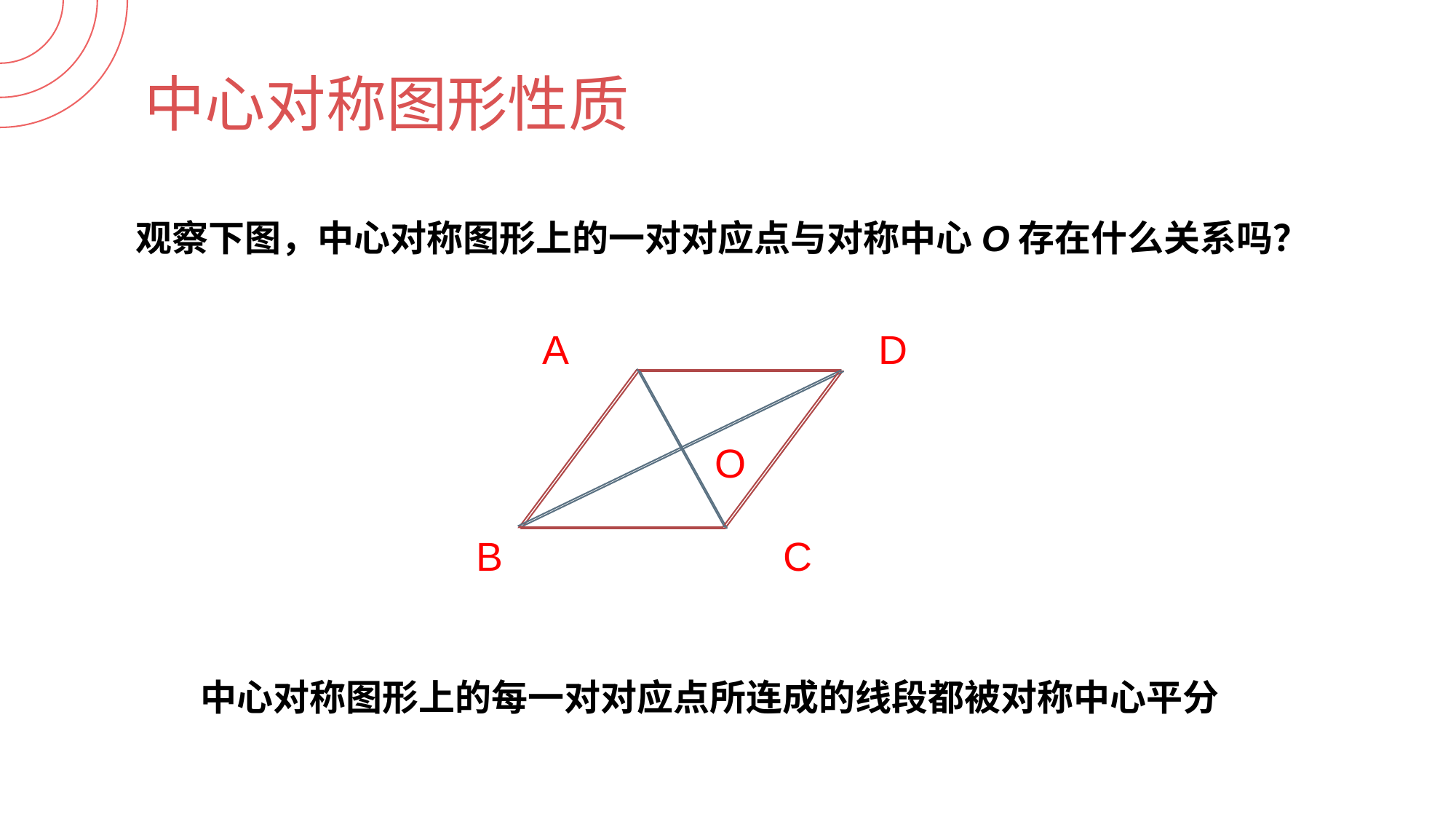

中心对称图形性质
   观察下图，中心对称图形上的一对对应点与对称中心O存在什么关系吗？
A
D

O
B
C
中心对称图形上的每一对对应点所连成的线段都被对称中心平分